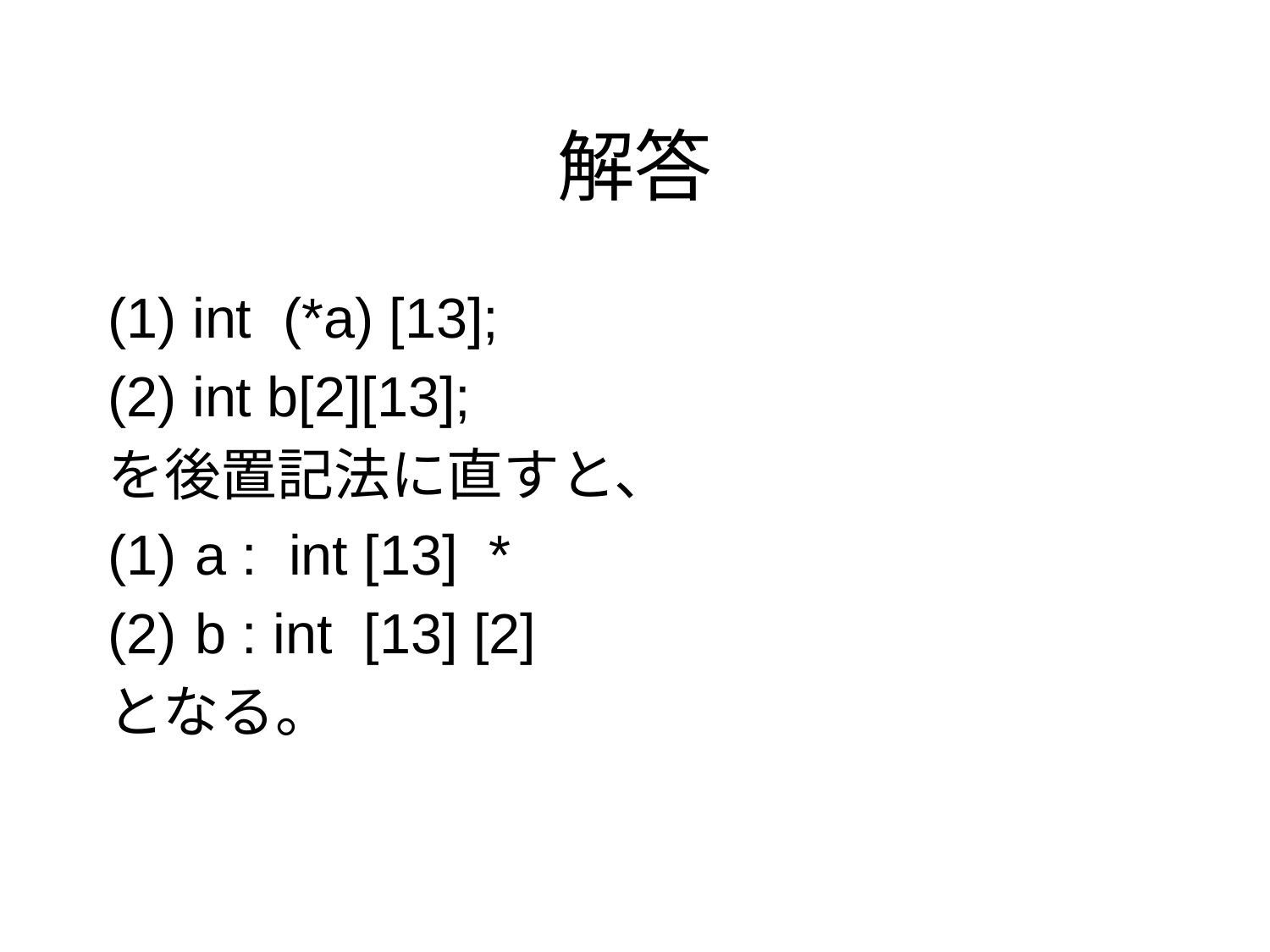

# 解答
(1) int  (*a) [13];
(2) int b[2][13];
を後置記法に直すと、
 a :  int [13]  *
 b : int  [13] [2]
となる。